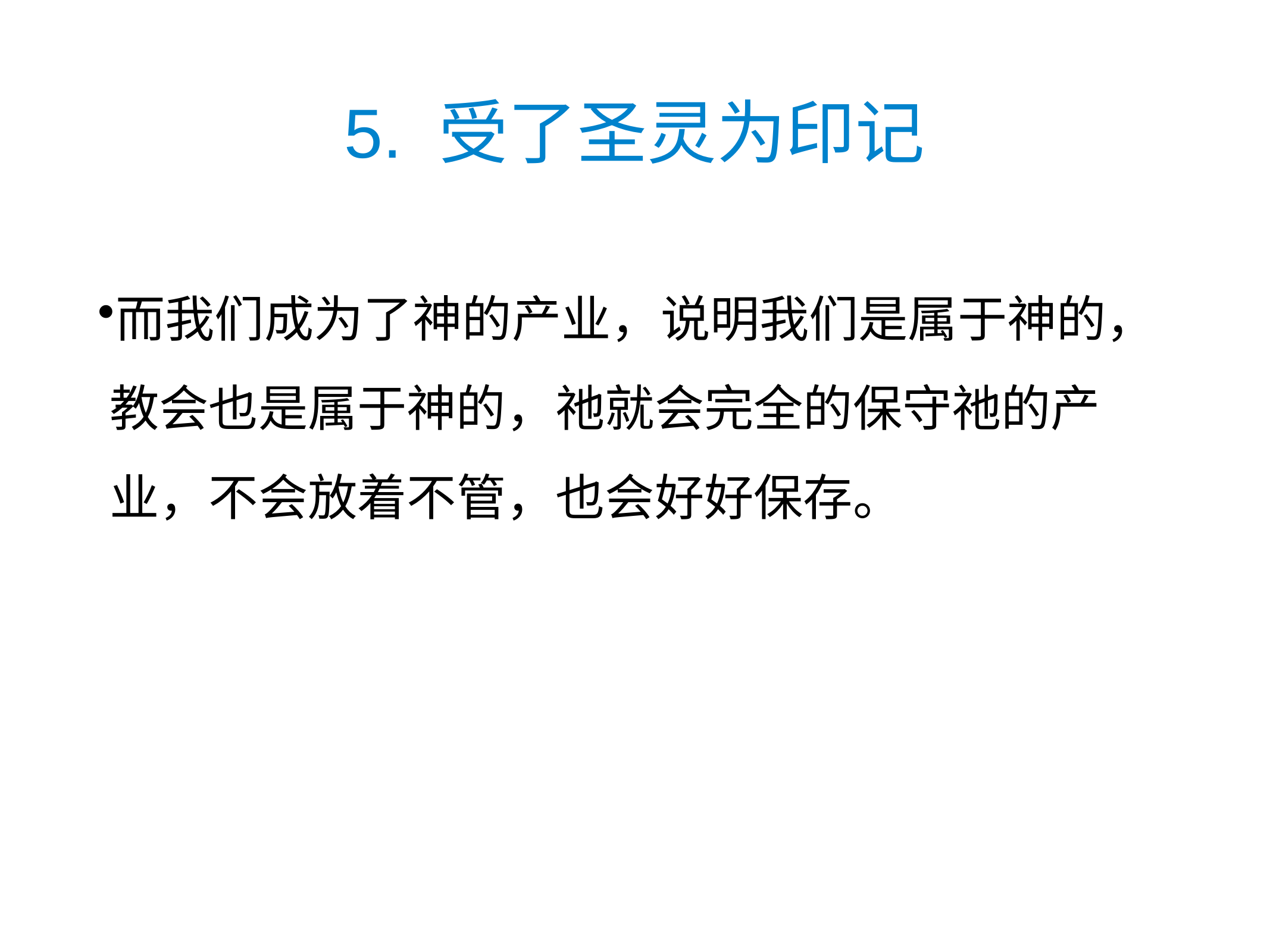

# 5. 受了圣灵为印记
而我们成为了神的产业，说明我们是属于神的，教会也是属于神的，祂就会完全的保守祂的产业，不会放着不管，也会好好保存。